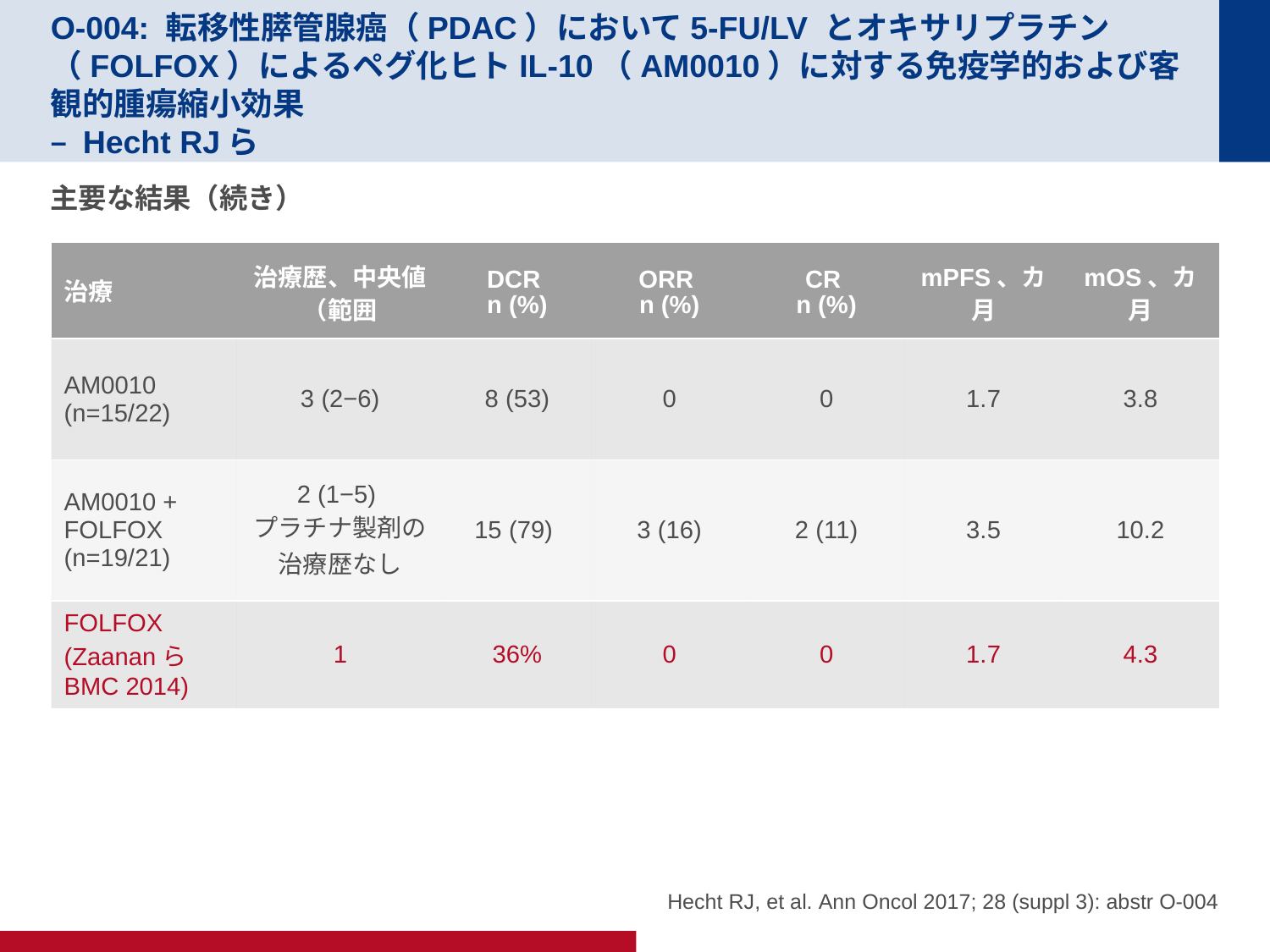

# O-004: 転移性膵管腺癌（PDAC）において5-FU/LV とオキサリプラチン（FOLFOX）によるペグ化ヒトIL-10（AM0010）に対する免疫学的および客観的腫瘍縮小効果 – Hecht RJら
主要な結果（続き）
| 治療 | 治療歴、中央値（範囲 | DCR n (%) | ORR n (%) | CR n (%) | mPFS、カ月 | mOS、カ月 |
| --- | --- | --- | --- | --- | --- | --- |
| AM0010 (n=15/22) | 3 (2−6) | 8 (53) | 0 | 0 | 1.7 | 3.8 |
| AM0010 + FOLFOX (n=19/21) | 2 (1−5) プラチナ製剤の治療歴なし | 15 (79) | 3 (16) | 2 (11) | 3.5 | 10.2 |
| FOLFOX (Zaananら BMC 2014) | 1 | 36% | 0 | 0 | 1.7 | 4.3 |
Hecht RJ, et al. Ann Oncol 2017; 28 (suppl 3): abstr O-004